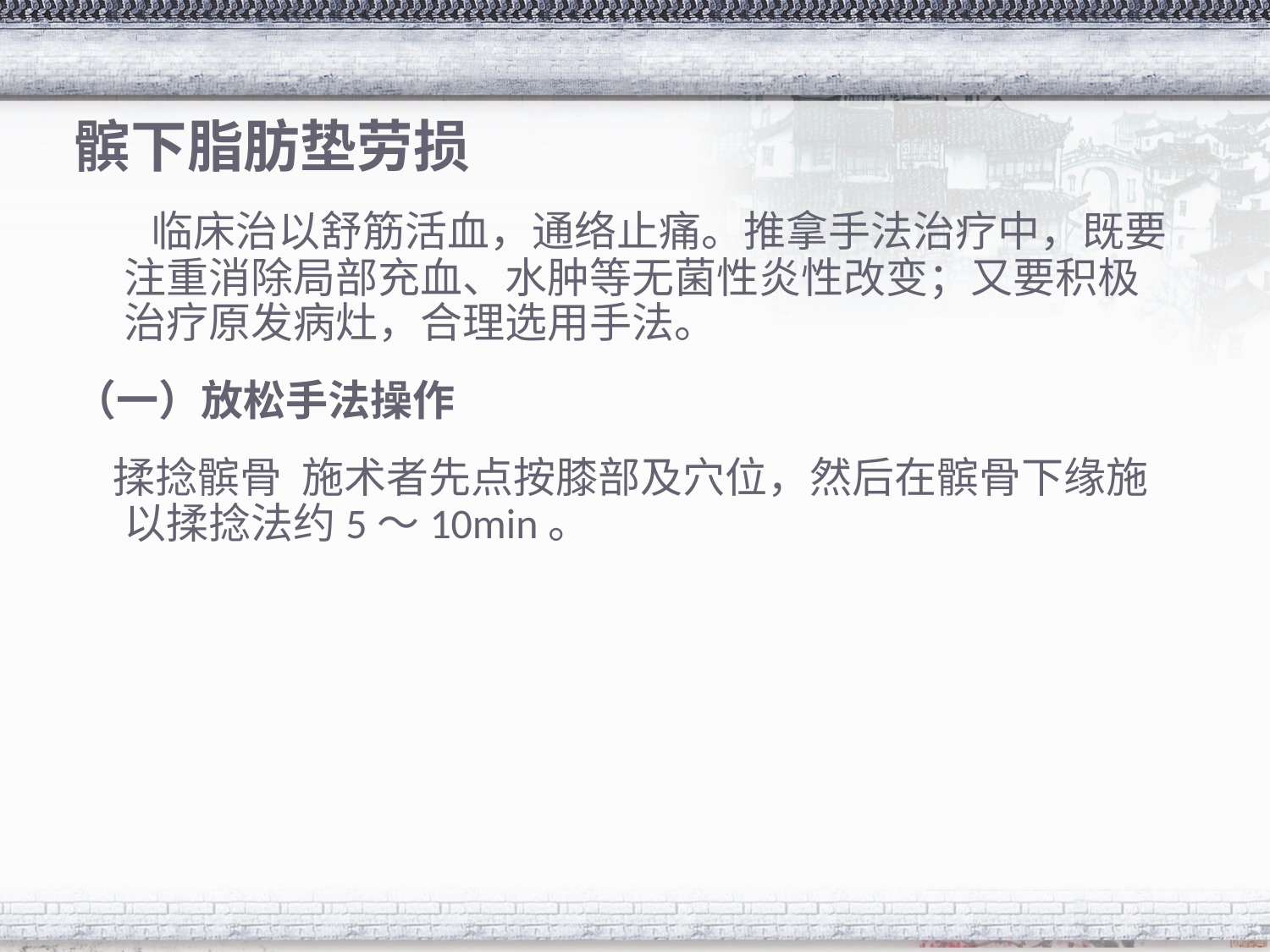

# 髌下脂肪垫劳损
       临床治以舒筋活血，通络止痛。推拿手法治疗中，既要注重消除局部充血、水肿等无菌性炎性改变；又要积极治疗原发病灶，合理选用手法。
（一）放松手法操作
   揉捻髌骨  施术者先点按膝部及穴位，然后在髌骨下缘施以揉捻法约5～10min。